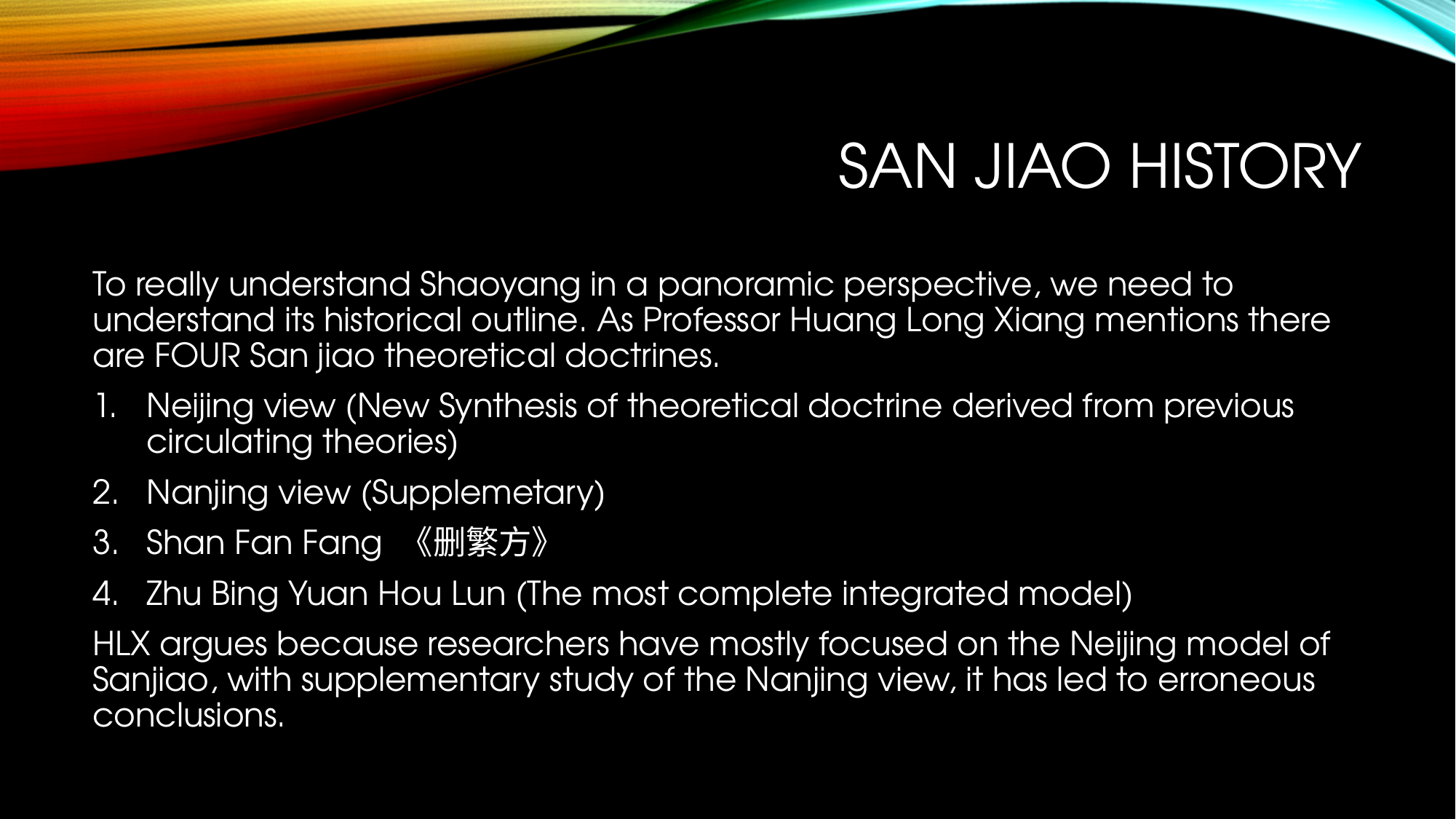

# San jiao history
To really understand Shaoyang in a panoramic perspective, we need to understand its historical outline. As Professor Huang Long Xiang mentions there are FOUR San jiao theoretical doctrines.
Neijing view (New Synthesis of theoretical doctrine derived from previous circulating theories)
Nanjing view (Supplemetary)
Shan Fan Fang 《删繁方》
Zhu Bing Yuan Hou Lun (The most complete integrated model)
HLX argues because researchers have mostly focused on the Neijing model of Sanjiao, with supplementary study of the Nanjing view, it has led to erroneous conclusions.